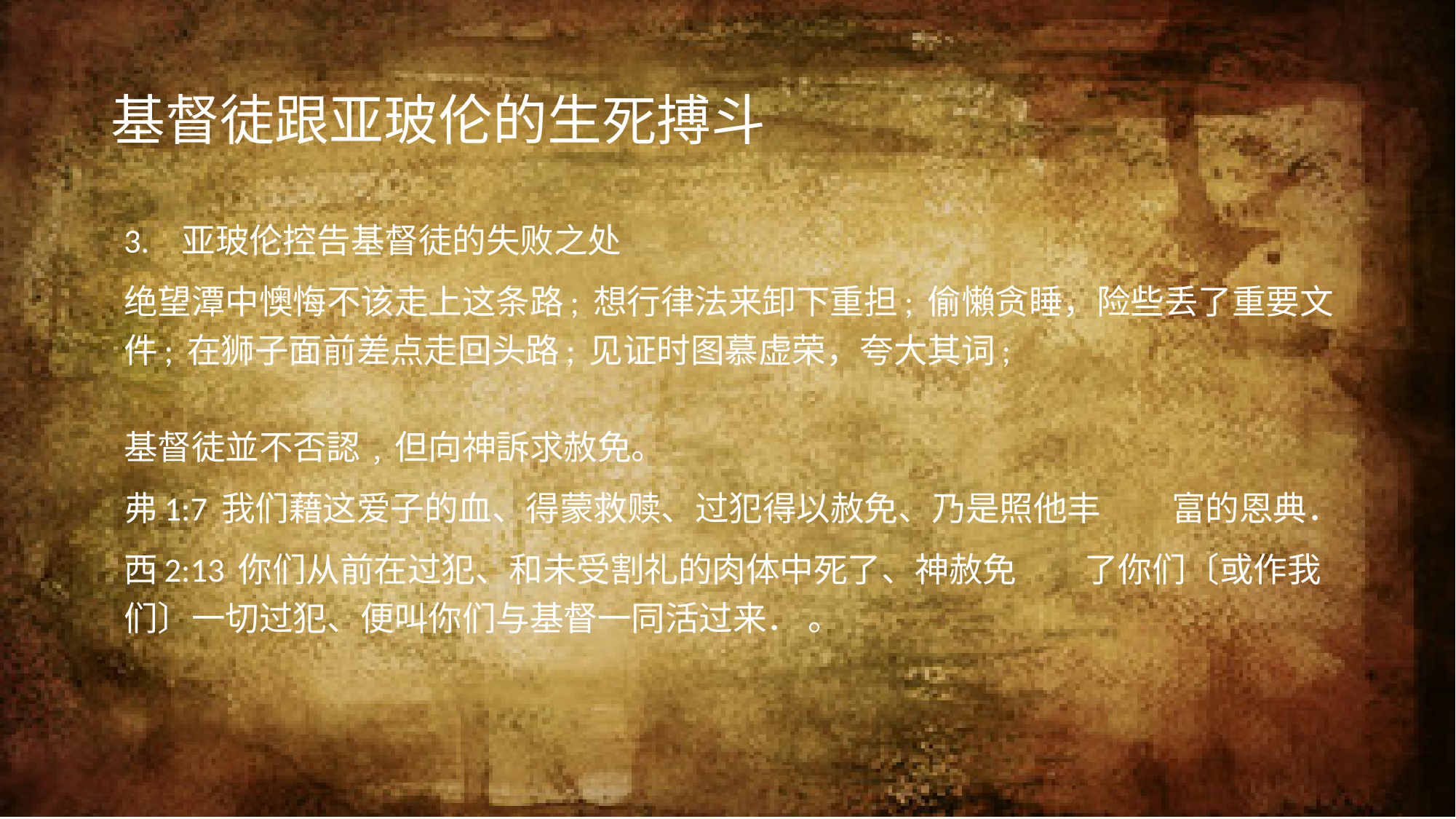

# 基督徒跟亚玻伦的生死搏斗
亚玻伦控告基督徒的失败之处
	绝望潭中懊悔不该走上这条路; 想行律法来卸下重担; 偷懶贪睡，险些丢了重要文件; 在狮子面前差点走回头路; 见证时图慕虚荣，夸大其词;

基督徒並不否認﹐但向神訴求赦免。
	弗1:7 我们藉这爱子的血、得蒙救赎、过犯得以赦免、乃是照他丰	富的恩典．
	西2:13 你们从前在过犯、和未受割礼的肉体中死了、神赦免	了你们〔或作我们〕一切过犯、便叫你们与基督一同活过来． 。